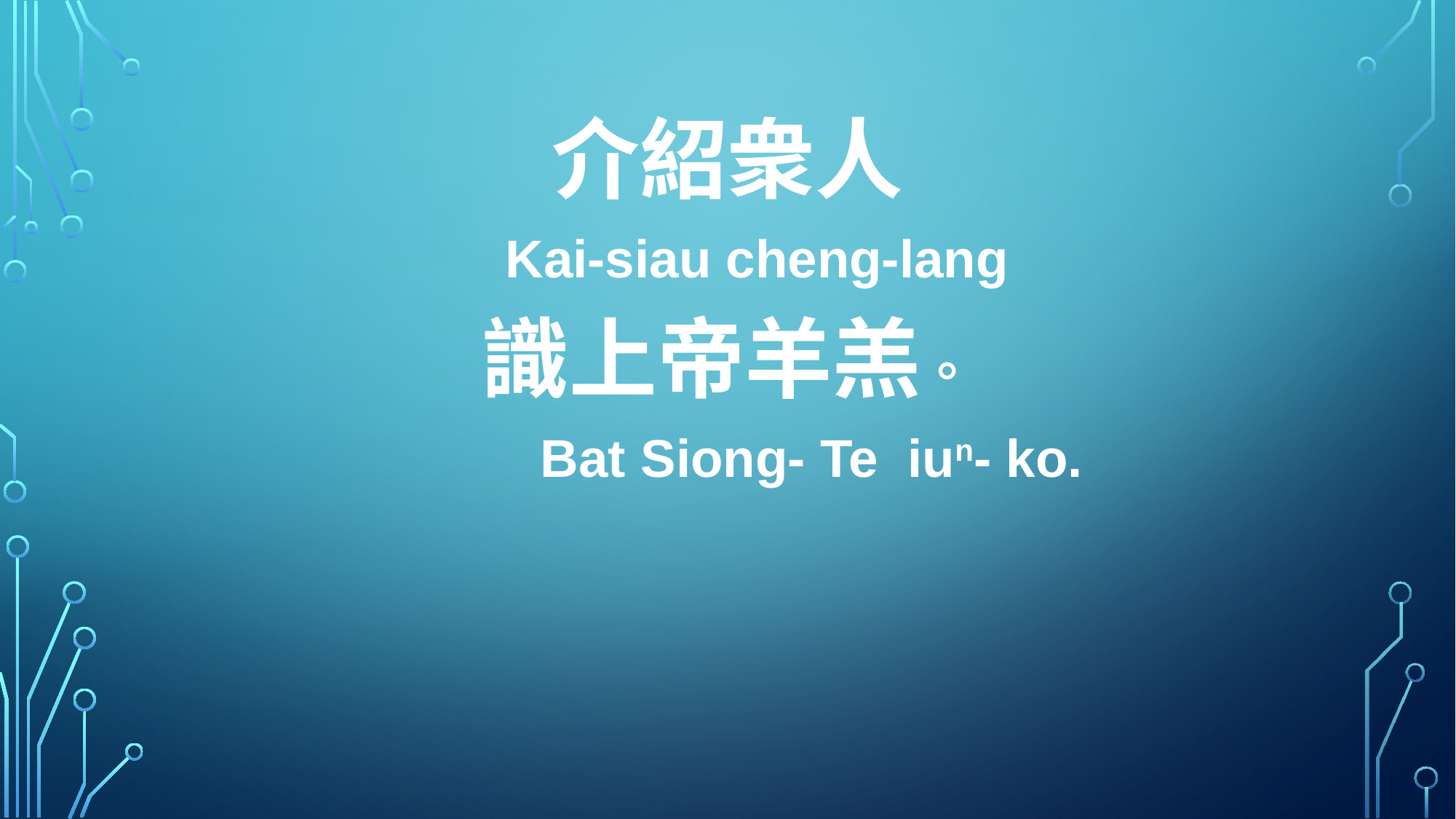

介紹衆人
    Kai-siau cheng-lang
識上帝羊羔。
                          Bat Siong- Te  iun- ko.